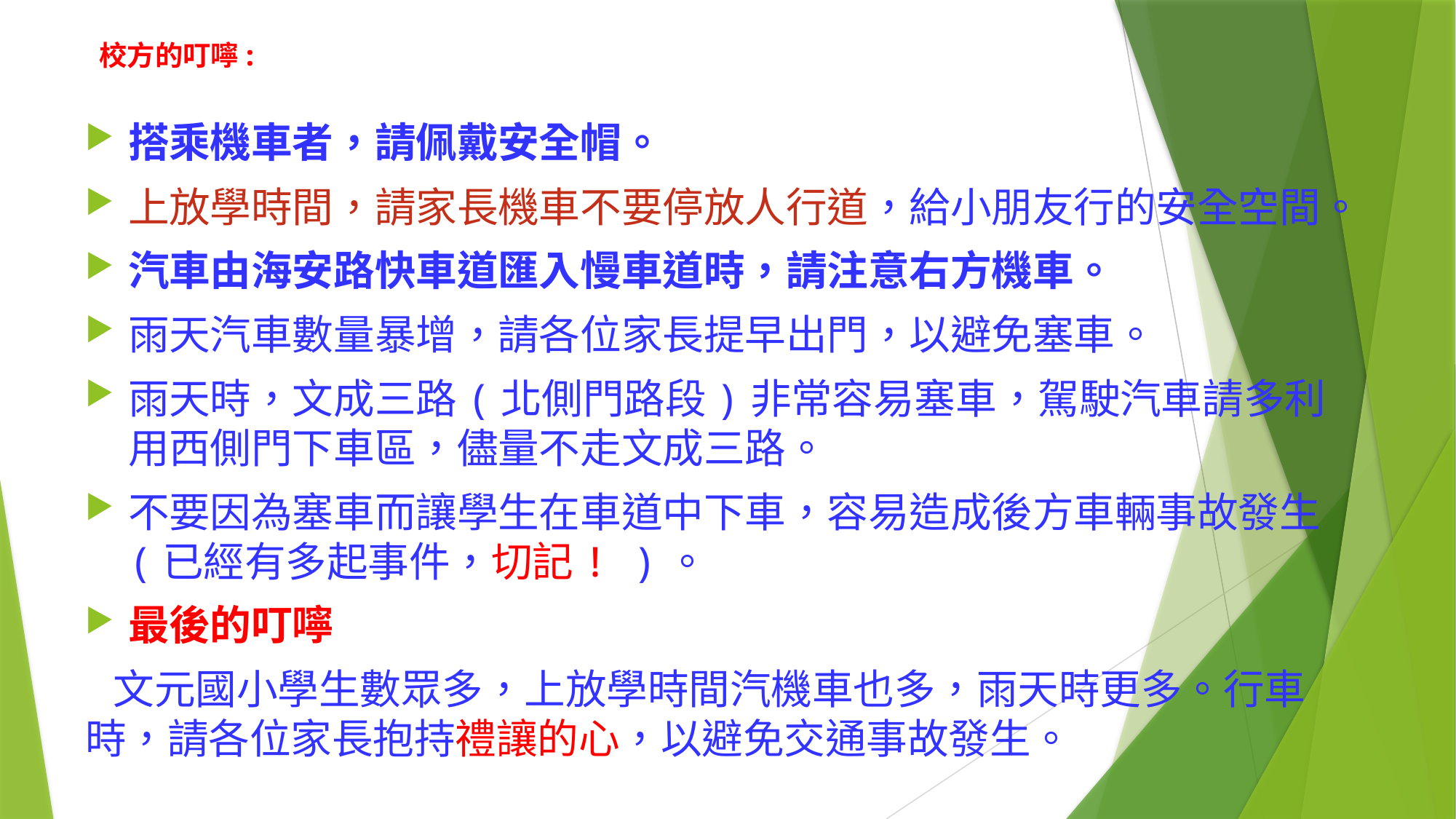

# 校方的叮嚀:
搭乘機車者，請佩戴安全帽。
上放學時間，請家長機車不要停放人行道，給小朋友行的安全空間。
汽車由海安路快車道匯入慢車道時，請注意右方機車。
雨天汽車數量暴增，請各位家長提早出門，以避免塞車。
雨天時，文成三路(北側門路段)非常容易塞車，駕駛汽車請多利用西側門下車區，儘量不走文成三路。
不要因為塞車而讓學生在車道中下車，容易造成後方車輛事故發生(已經有多起事件，切記! )。
最後的叮嚀
  文元國小學生數眾多，上放學時間汽機車也多，雨天時更多。行車時，請各位家長抱持禮讓的心，以避免交通事故發生。